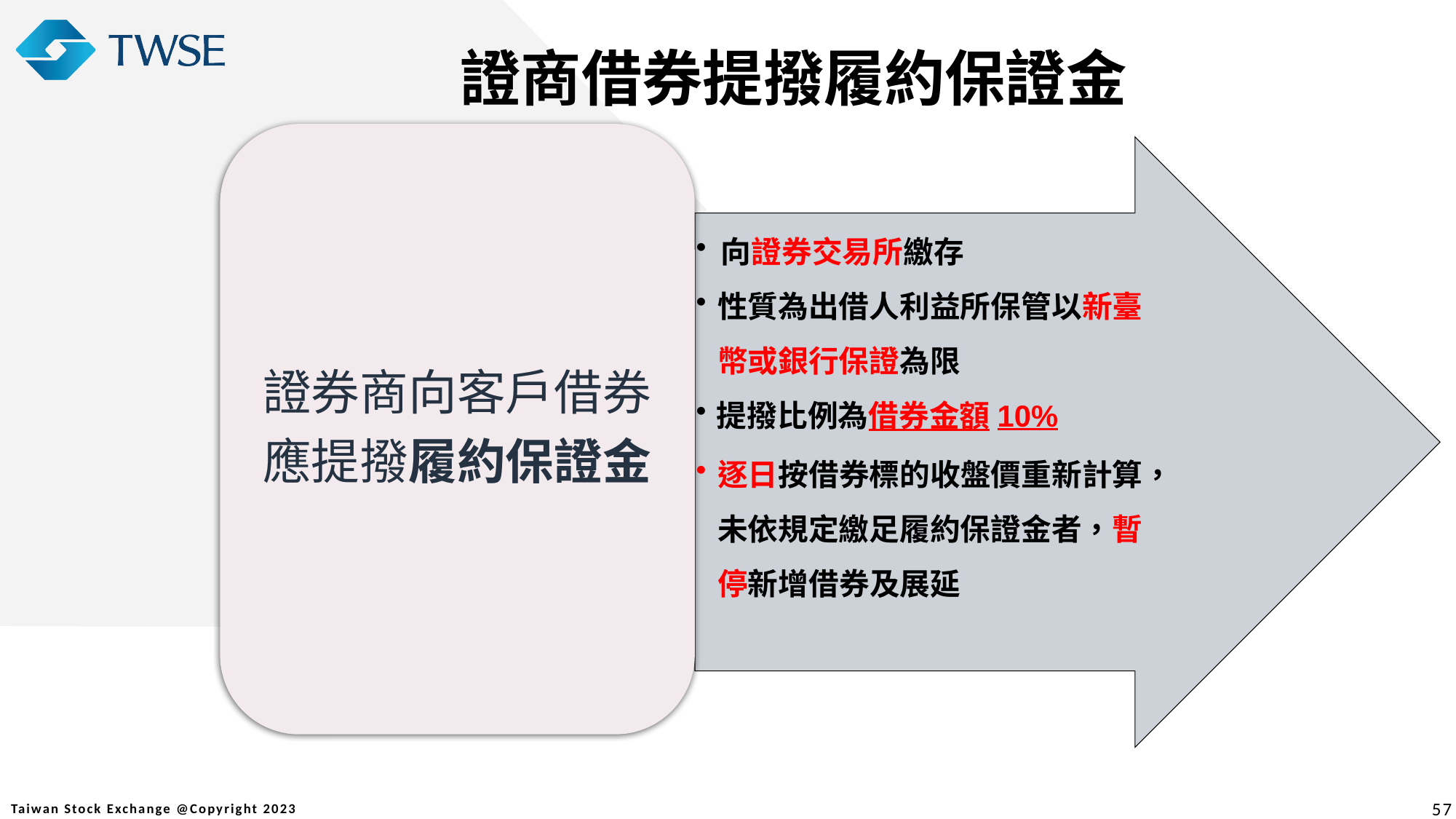

證商借券提撥履約保證金

證券商向客戶借券
應提撥履約保證金

 向證券交易所繳存
性質為出借人利益所保管以新臺幣或銀行保證為限
提撥比例為借券金額10%
逐日按借券標的收盤價重新計算，未依規定繳足履約保證金者，暫停新增借券及展延
57